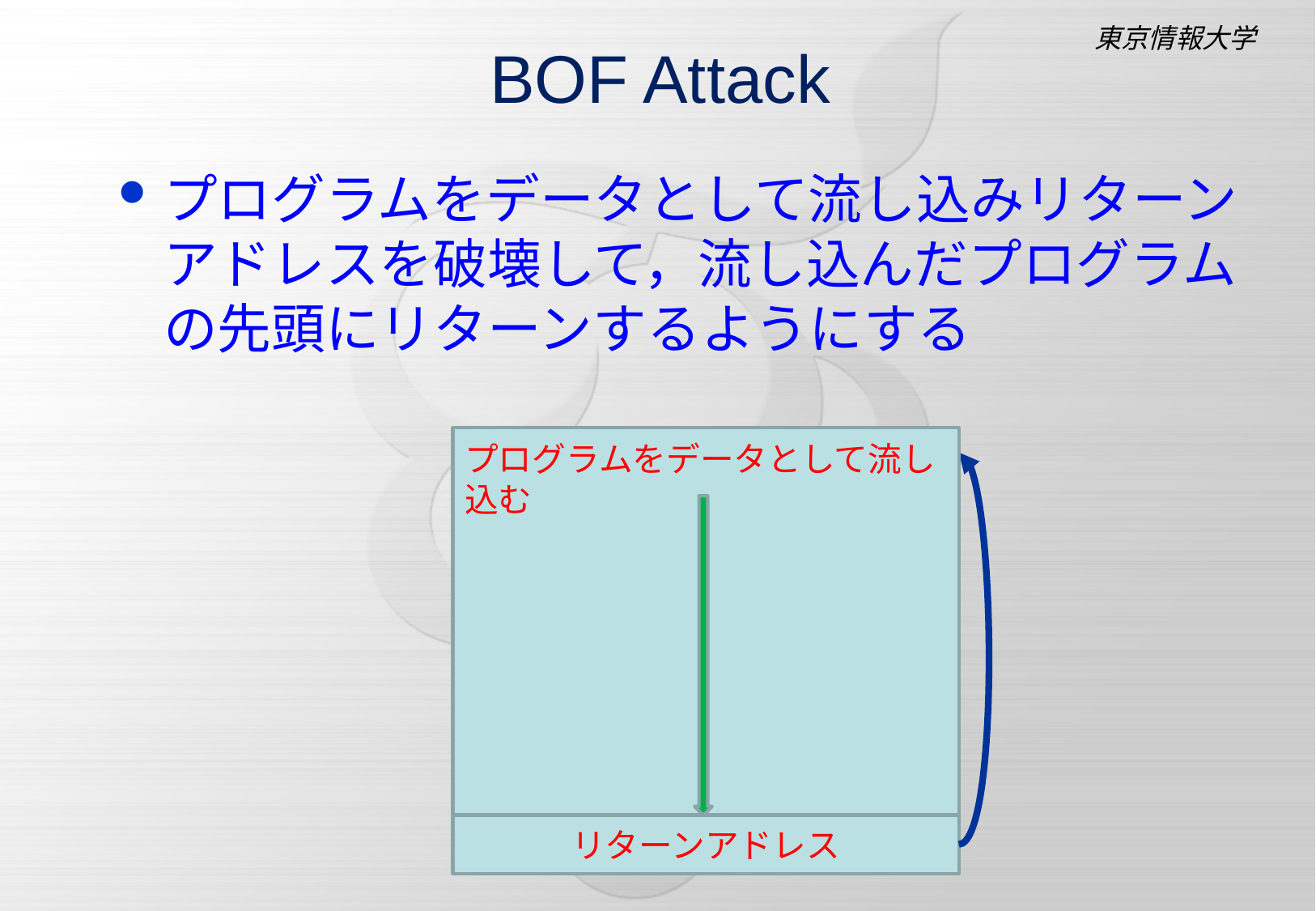

# BOF Attack
プログラムをデータとして流し込みリターンアドレスを破壊して，流し込んだプログラムの先頭にリターンするようにする

プログラムをデータとして流し込む

リターンアドレス